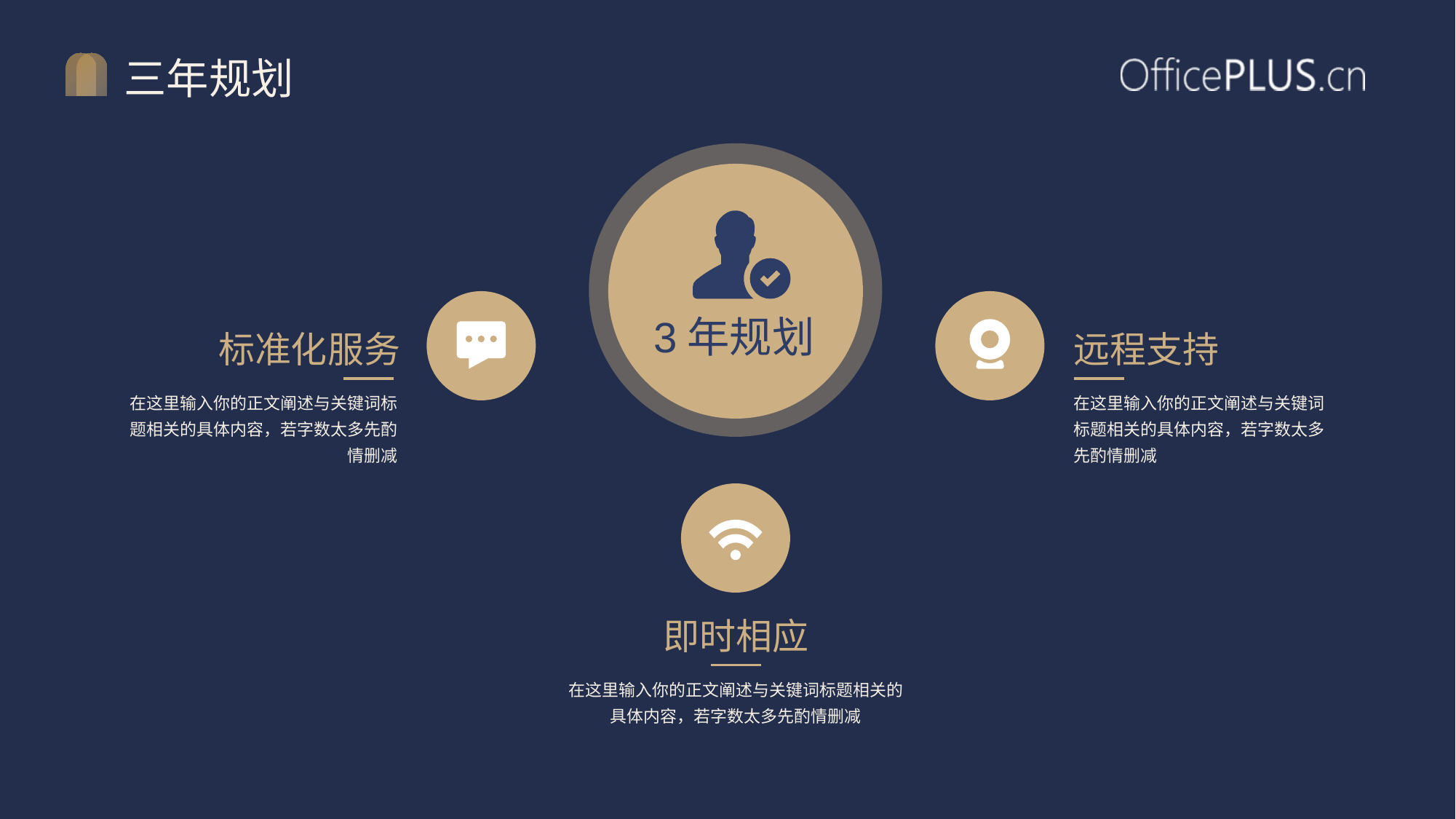

# 三年规划

3年规划

标准化服务
远程支持
在这里输入你的正文阐述与关键词标题相关的具体内容，若字数太多先酌情删减
在这里输入你的正文阐述与关键词标题相关的具体内容，若字数太多先酌情删减

即时相应
在这里输入你的正文阐述与关键词标题相关的具体内容，若字数太多先酌情删减